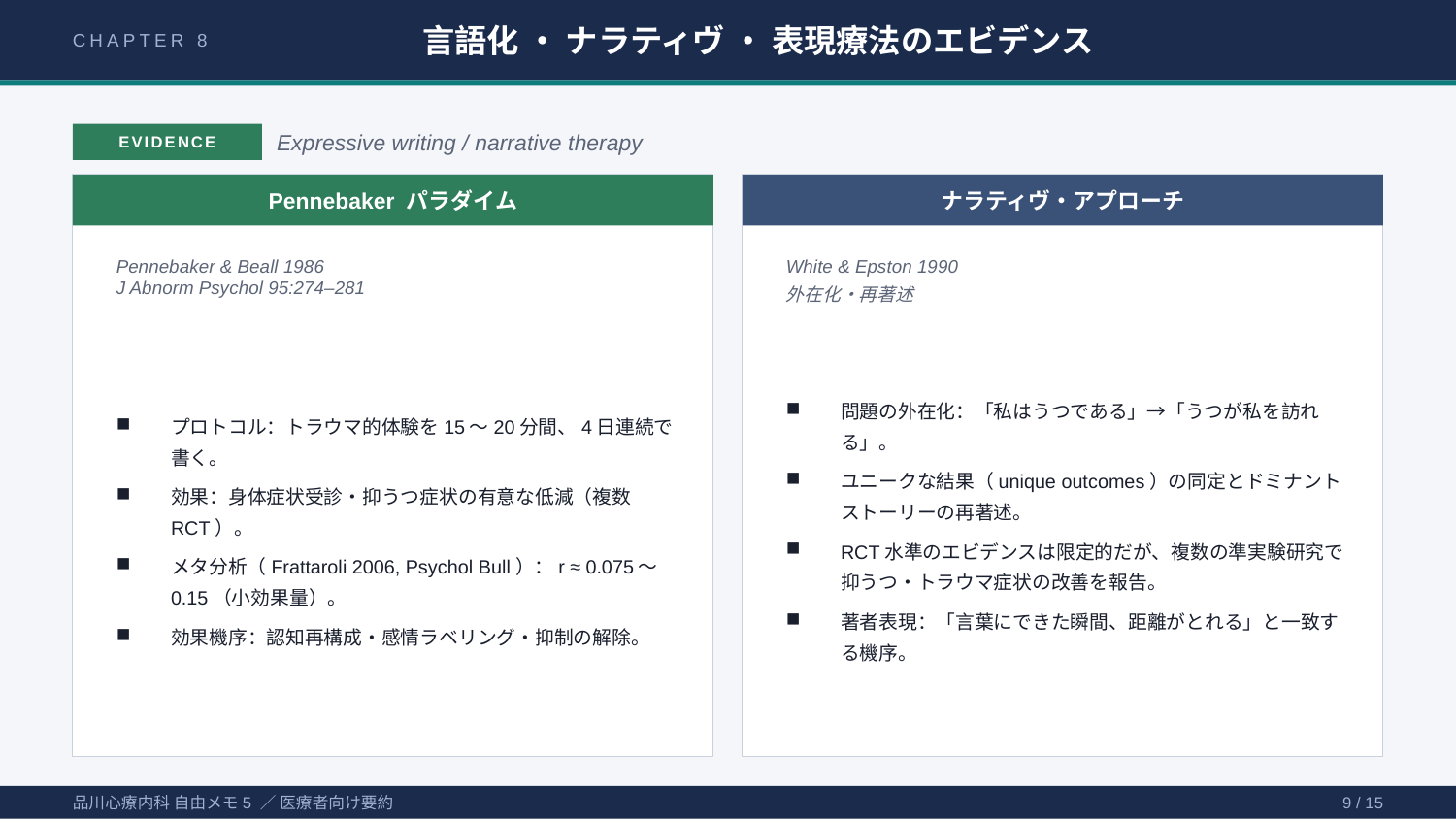

CHAPTER 8
言語化 ・ ナラティヴ ・ 表現療法のエビデンス

EVIDENCE
Expressive writing / narrative therapy

Pennebaker パラダイム

ナラティヴ・アプローチ
Pennebaker & Beall 1986
J Abnorm Psychol 95:274–281
White & Epston 1990
外在化・再著述
プロトコル：トラウマ的体験を15〜20分間、4日連続で書く。
効果：身体症状受診・抑うつ症状の有意な低減（複数RCT）。
メタ分析（Frattaroli 2006, Psychol Bull）：r ≈ 0.075〜0.15（小効果量）。
効果機序：認知再構成・感情ラベリング・抑制の解除。
問題の外在化：「私はうつである」→「うつが私を訪れる」。
ユニークな結果（unique outcomes）の同定とドミナントストーリーの再著述。
RCT水準のエビデンスは限定的だが、複数の準実験研究で抑うつ・トラウマ症状の改善を報告。
著者表現：「言葉にできた瞬間、距離がとれる」と一致する機序。

品川心療内科 自由メモ5 ／ 医療者向け要約
9 / 15